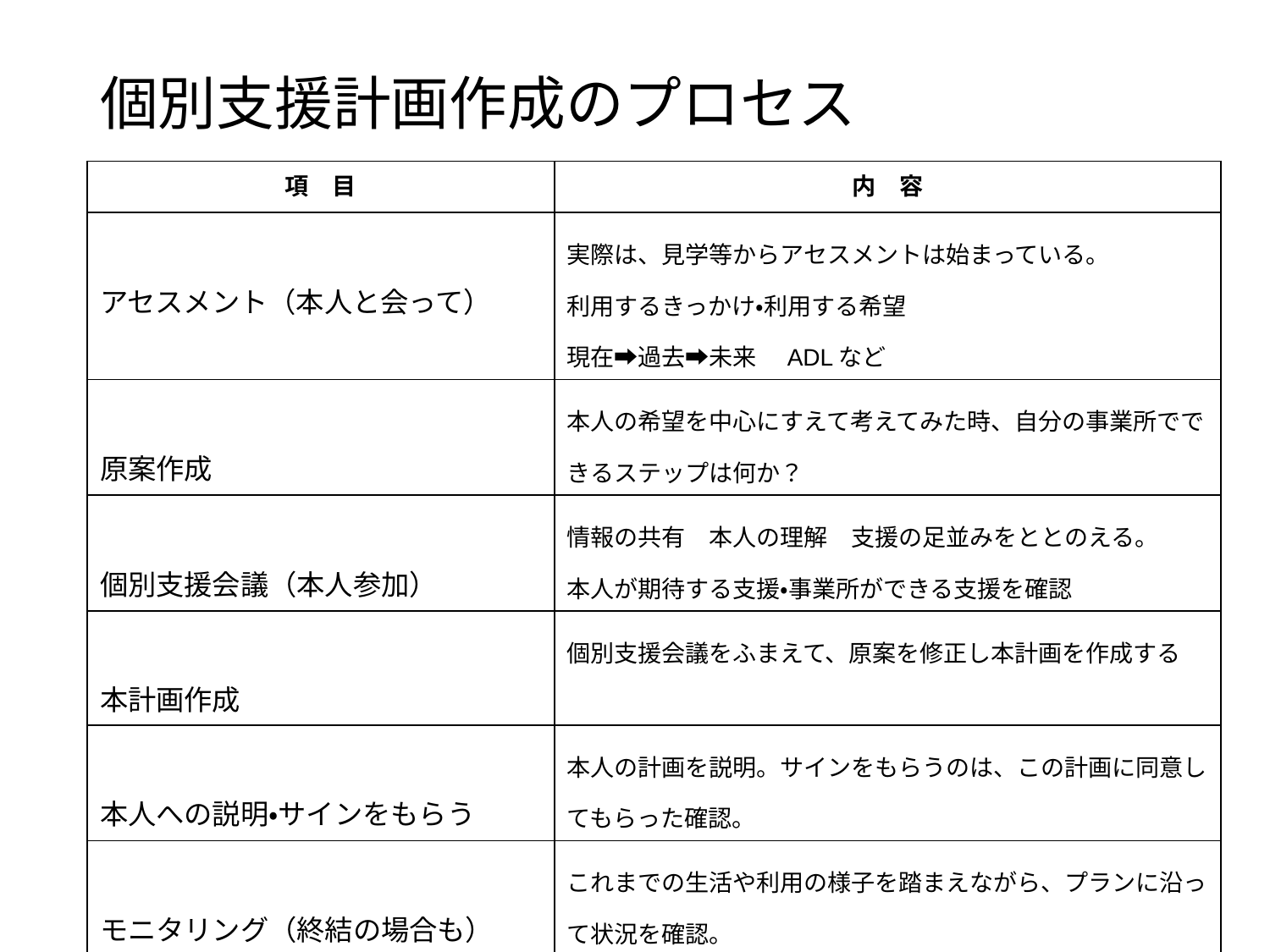

# 個別支援計画作成のプロセス
| 項　目 | 内　容 |
| --- | --- |
| アセスメント（本人と会って） | 実際は、見学等からアセスメントは始まっている。 利用するきっかけ・利用する希望　 現在➡過去➡未来　ADLなど |
| 原案作成 | 本人の希望を中心にすえて考えてみた時、自分の事業所でできるステップは何か？ |
| 個別支援会議（本人参加） | 情報の共有　本人の理解　支援の足並みをととのえる。 本人が期待する支援・事業所ができる支援を確認 |
| 本計画作成 | 個別支援会議をふまえて、原案を修正し本計画を作成する |
| 本人への説明・サインをもらう | 本人の計画を説明。サインをもらうのは、この計画に同意してもらった確認。 |
| モニタリング（終結の場合も） | これまでの生活や利用の様子を踏まえながら、プランに沿って状況を確認。 |